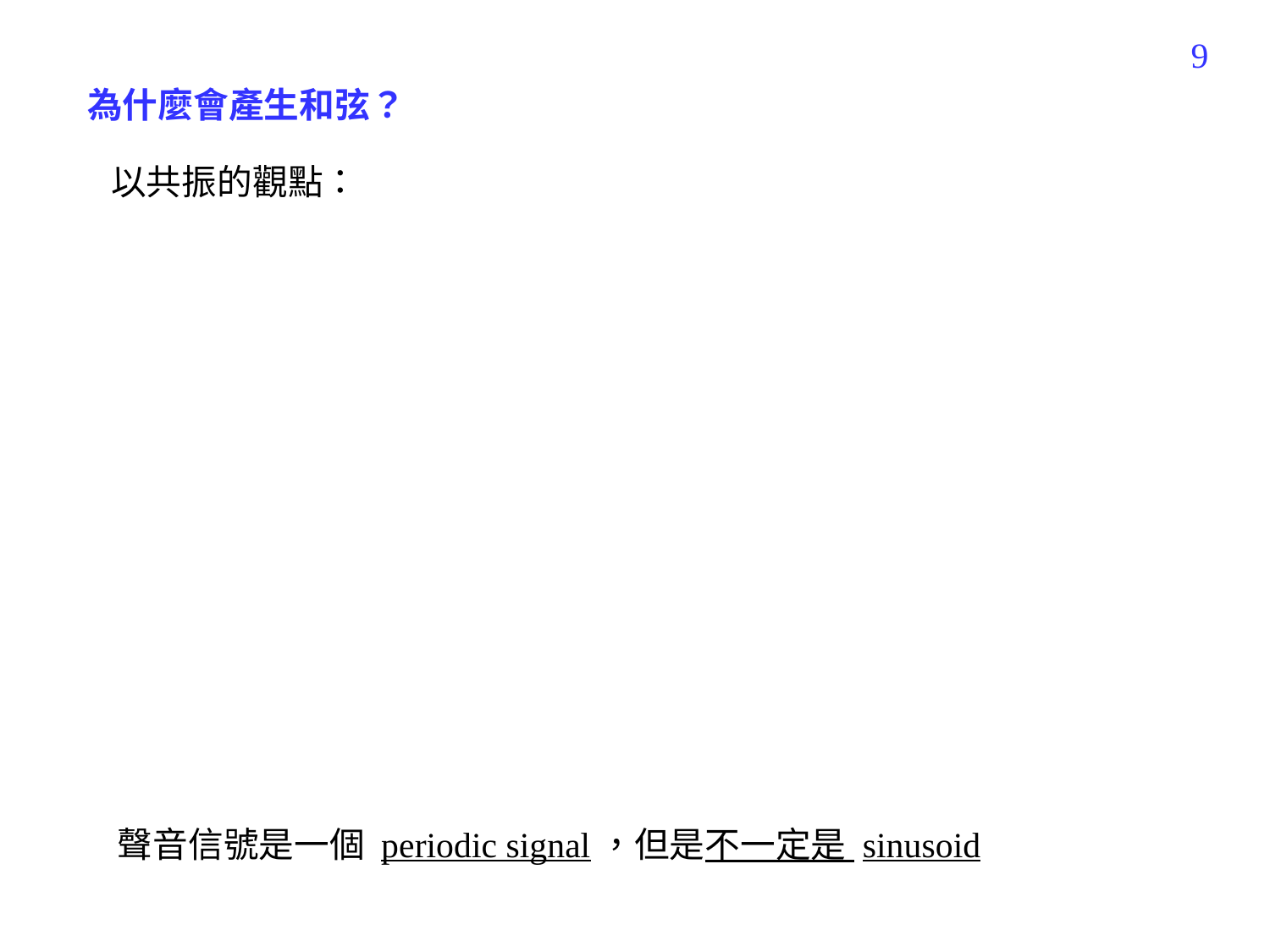

9
為什麼會產生和弦？
以共振的觀點：
聲音信號是一個 periodic signal，但是不一定是 sinusoid